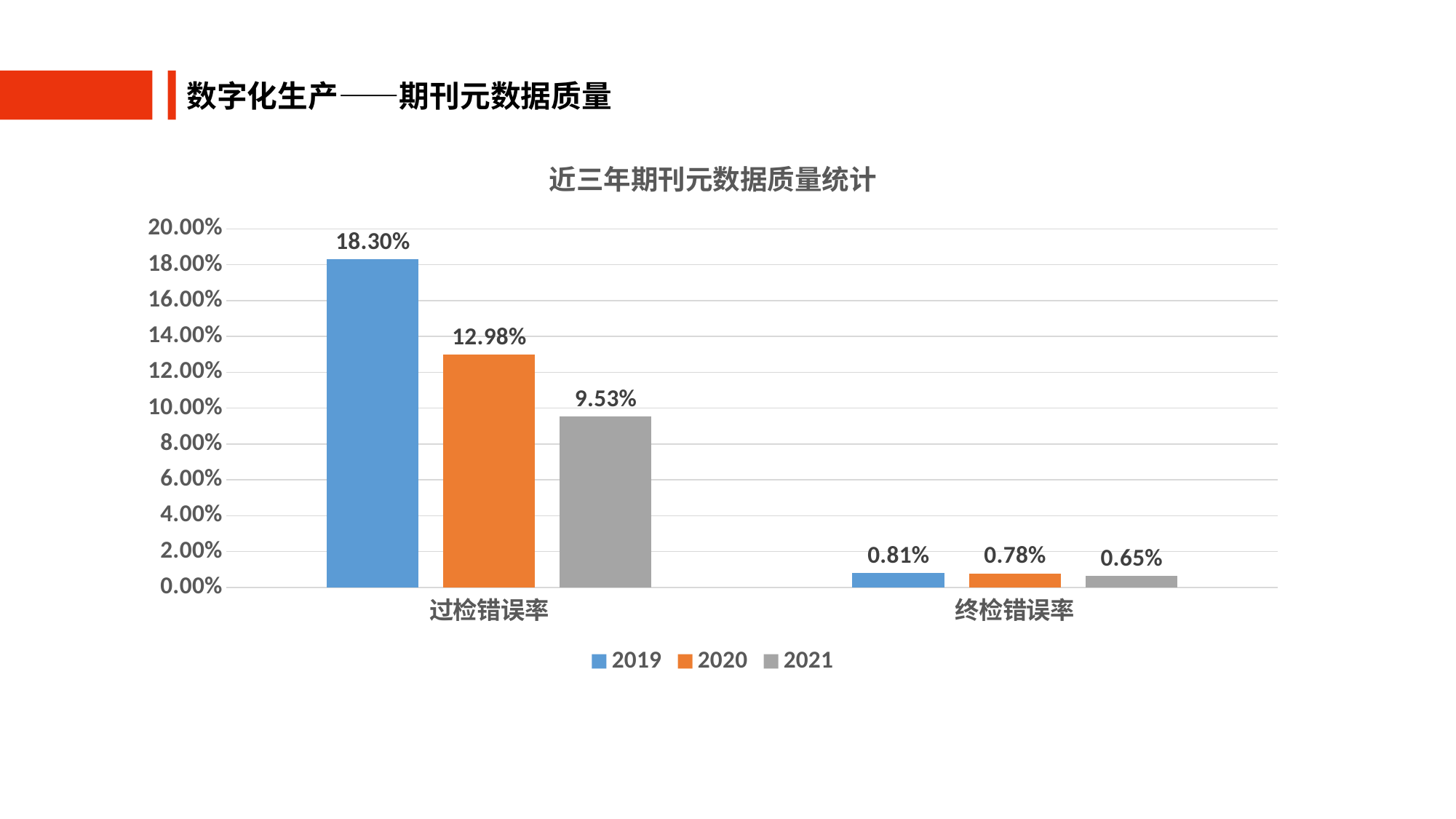

数字化生产——期刊元数据质量

### Chart: 近三年期刊元数据质量统计

| Category | 2019 | 2020 | 2021 |
|---|---|---|---|
| 过检错误率 | 0.183 | 0.1298 | 0.0953 |
| 终检错误率 | 0.0081 | 0.0078 | 0.0065 |